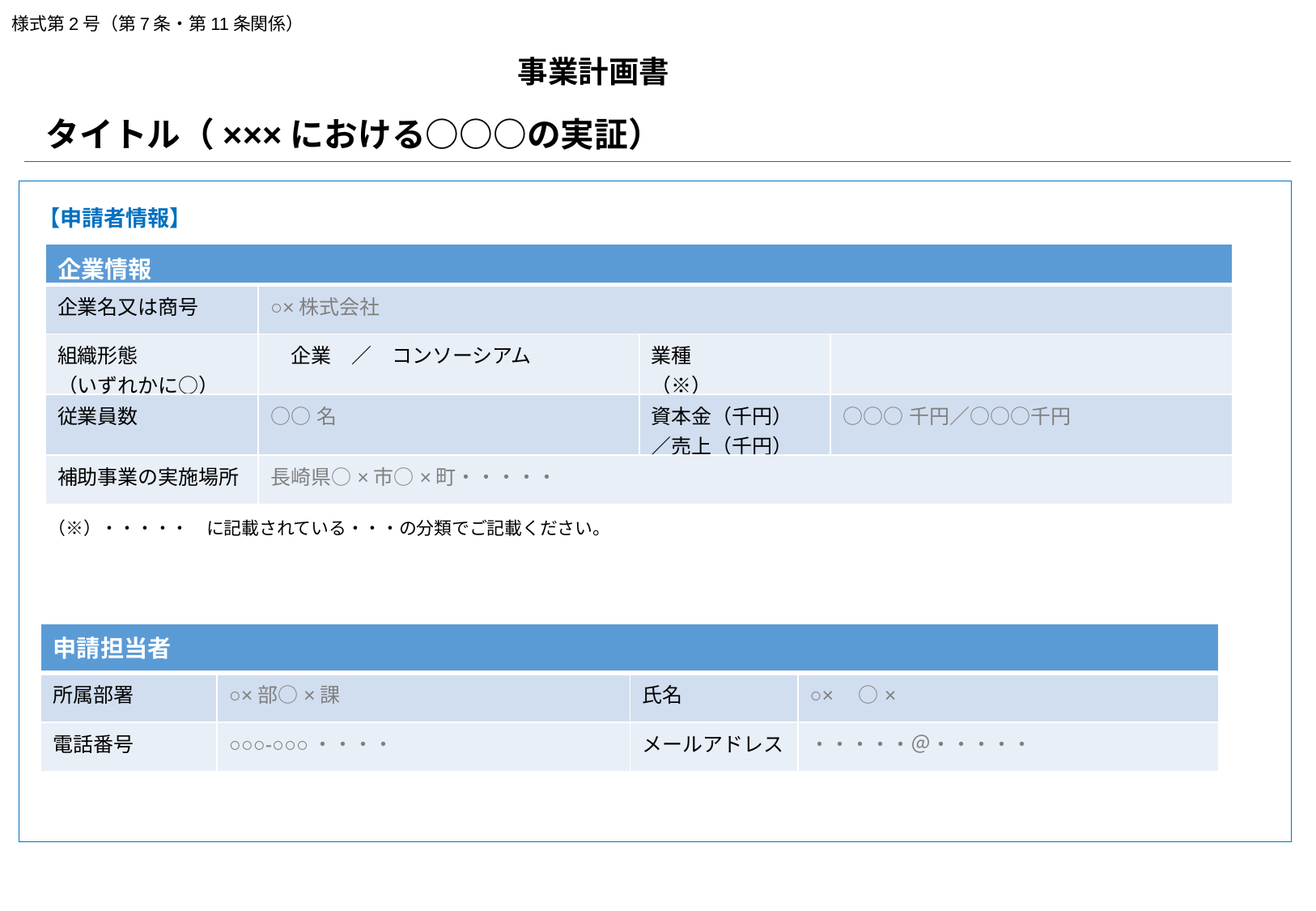

様式第2号（第7条・第11条関係）
事業計画書
　タイトル（×××における○○○の実証）

【申請者情報】
| 企業情報 |  |  |  |
| --- | --- | --- | --- |
| 企業名又は商号 | ○×株式会社 |  |  |
| 組織形態 （いずれかに○） | 企業　／　コンソーシアム | 業種 （※） |  |
| 従業員数 | ○○名 | 資本金（千円） ／売上（千円） | ○○○千円／○○○千円 |
| 補助事業の実施場所 | 長崎県○×市○×町・・・・・ |  |  |
（※）・・・・・　に記載されている・・・の分類でご記載ください。
| 申請担当者 |  |  |  |
| --- | --- | --- | --- |
| 所属部署 | ○×部○×課 | 氏名 | ○×　○× |
| 電話番号 | ○○○-○○○・・・・ | メールアドレス | ・・・・・＠・・・・・ |